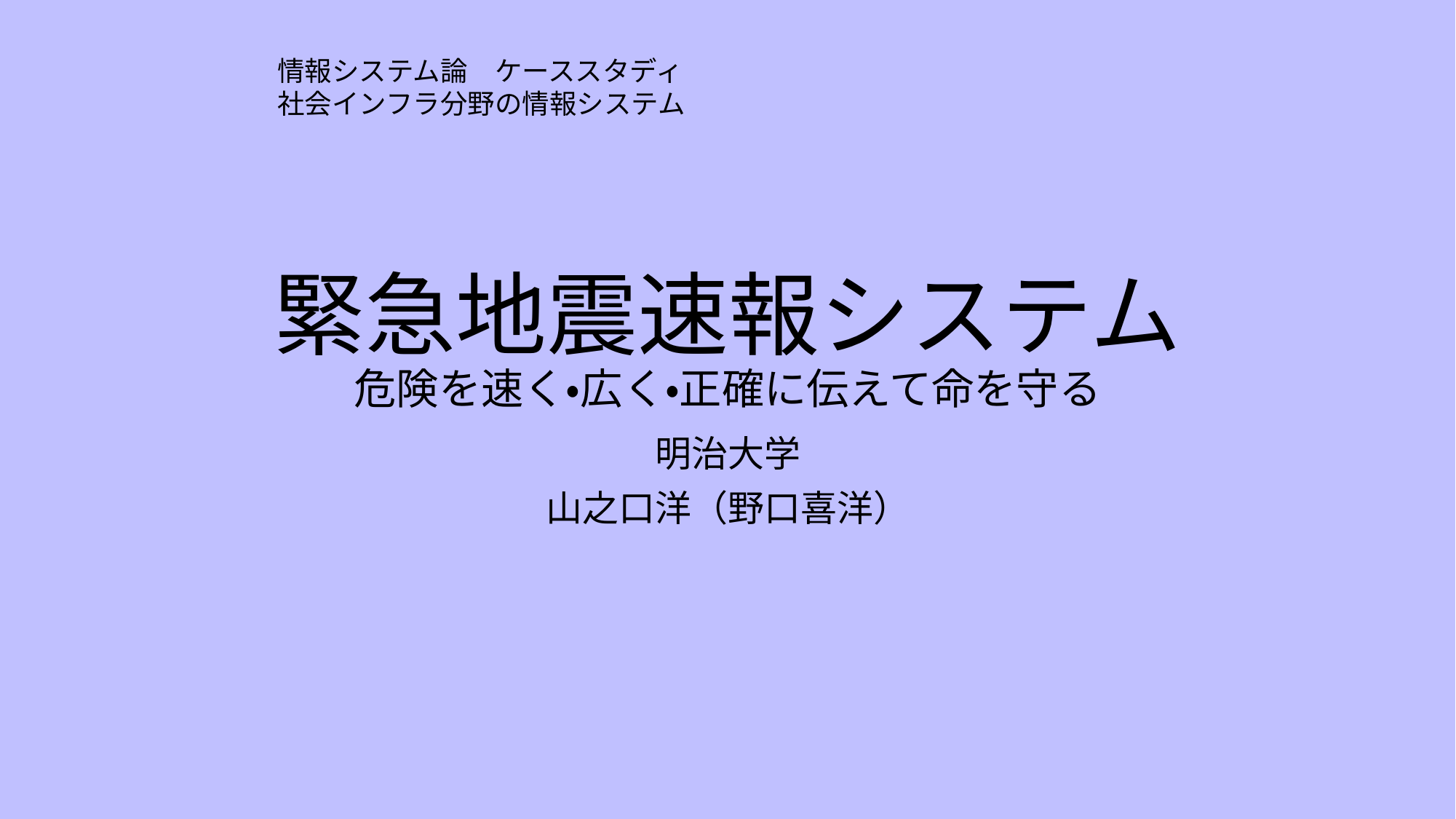

情報システム論　ケーススタディ
社会インフラ分野の情報システム
# 緊急地震速報システム 危険を速く・広く・正確に伝えて命を守る
明治大学
山之口洋（野口喜洋）